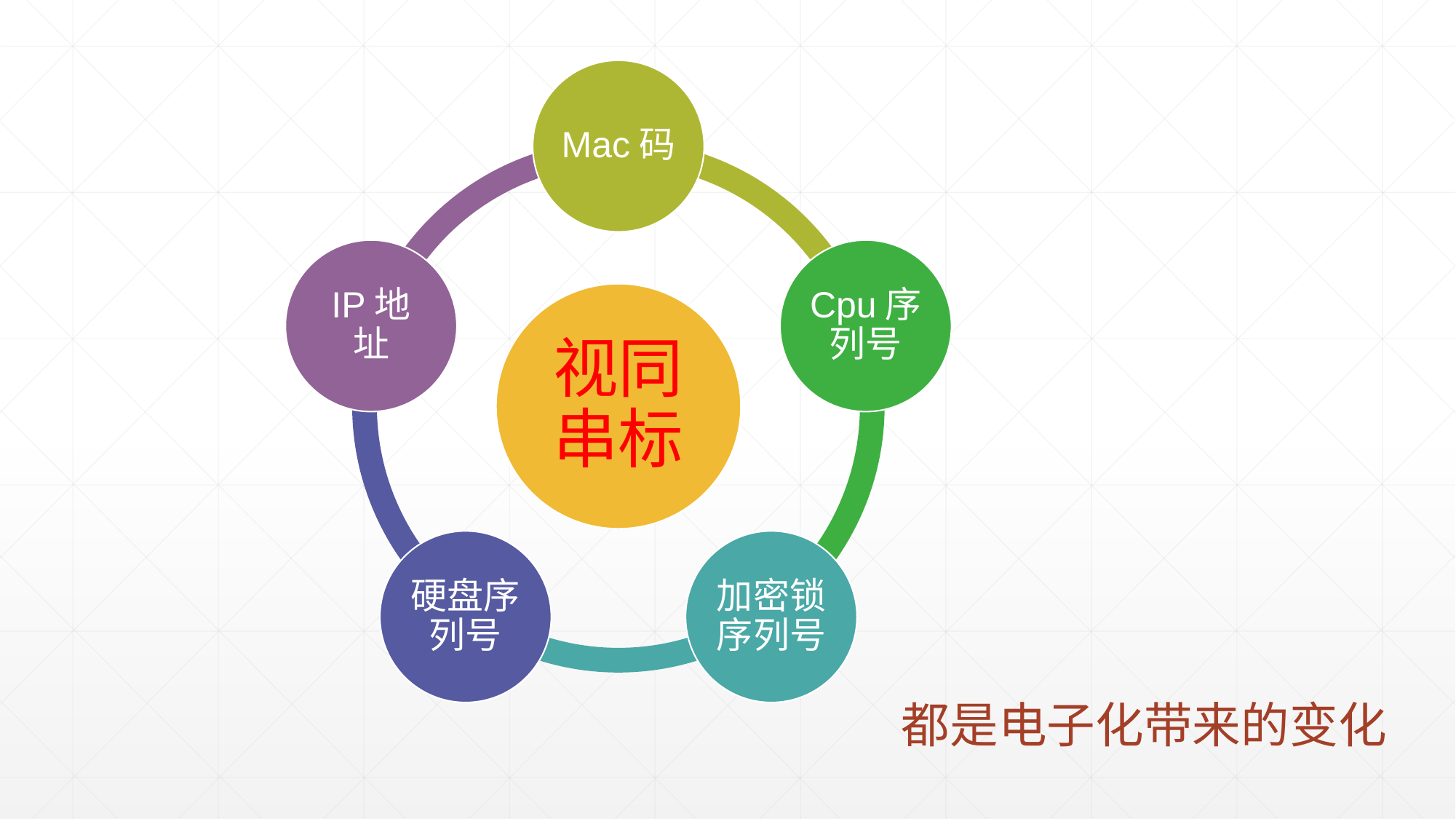

视同串标
Mac码
Cpu序列号
加密锁序列号
硬盘序列号
IP地址
都是电子化带来的变化